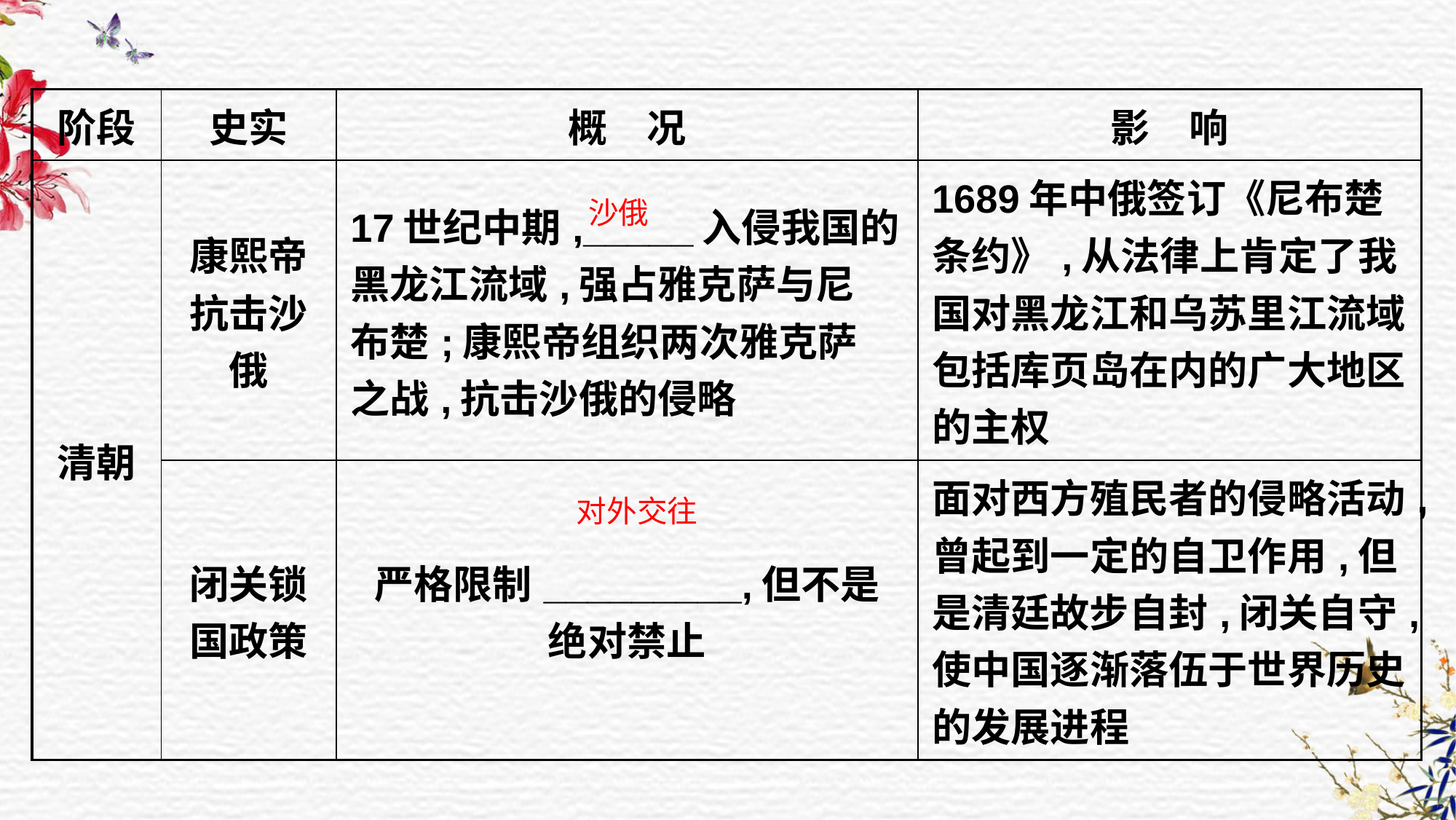

| 阶段 | 史实 | 概　况 | 影　响 |
| --- | --- | --- | --- |
| 清朝 | 康熙帝 抗击沙俄 | 17世纪中期,\_\_\_\_\_入侵我国的 黑龙江流域,强占雅克萨与尼 布楚;康熙帝组织两次雅克萨 之战,抗击沙俄的侵略 | 1689年中俄签订《尼布楚条约》,从法律上肯定了我国对黑龙江和乌苏里江流域包括库页岛在内的广大地区的主权 |
|  | 闭关锁 国政策 | 严格限制\_\_\_\_\_\_\_\_\_,但不是 绝对禁止 | 面对西方殖民者的侵略活动,曾起到一定的自卫作用,但是清廷故步自封,闭关自守,使中国逐渐落伍于世界历史的发展进程 |
沙俄
对外交往